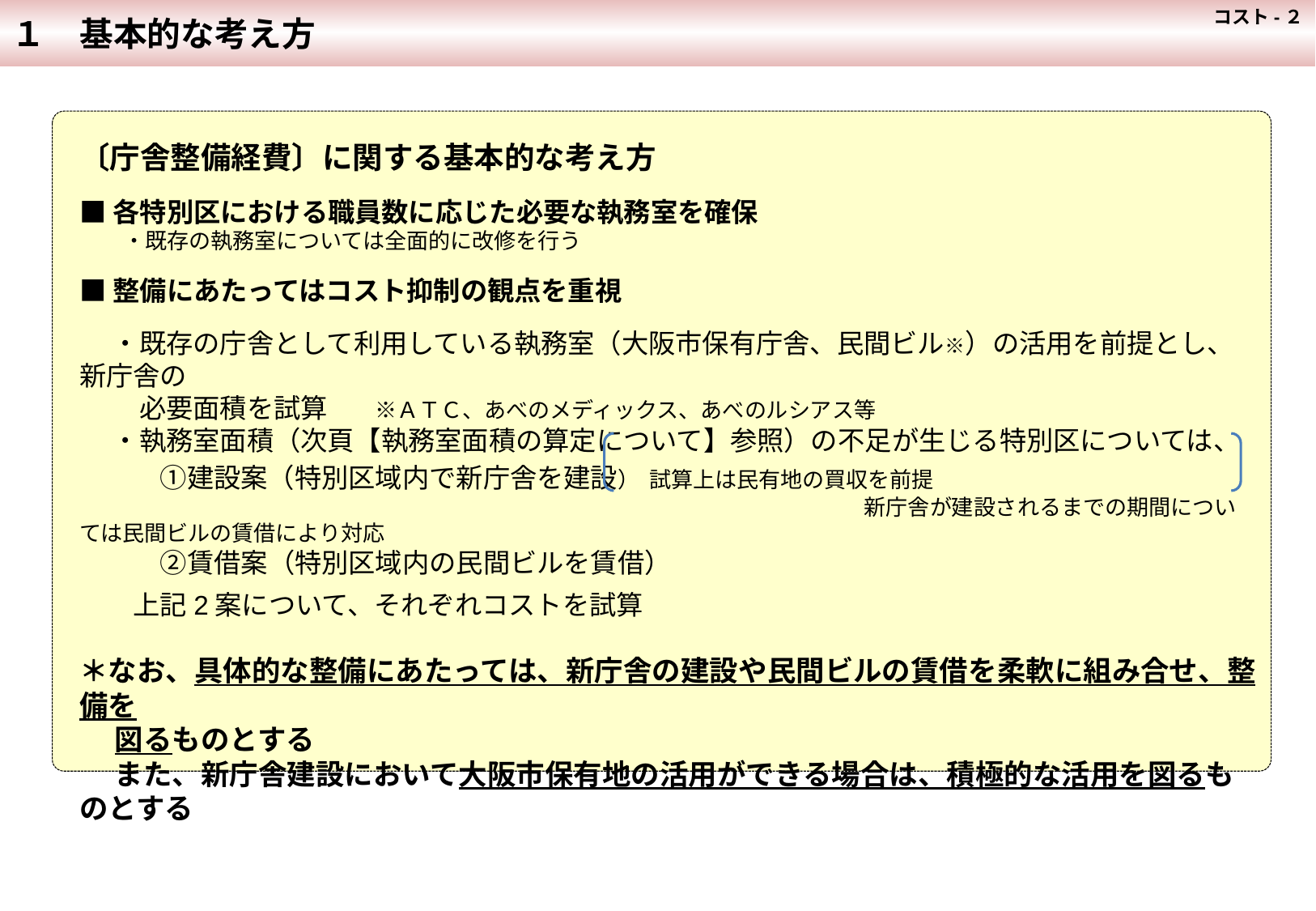

１　基本的な考え方
 コスト-２
〔庁舎整備経費〕に関する基本的な考え方
■各特別区における職員数に応じた必要な執務室を確保
　　・既存の執務室については全面的に改修を行う
■整備にあたってはコスト抑制の観点を重視
　 ・既存の庁舎として利用している執務室（大阪市保有庁舎、民間ビル※）の活用を前提とし、新庁舎の
　　 必要面積を試算　　※ＡＴＣ、あべのメディックス、あべのルシアス等
　 ・執務室面積（次頁【執務室面積の算定について】参照）の不足が生じる特別区については、
　　　①建設案（特別区域内で新庁舎を建設）  試算上は民有地の買収を前提
　　　　　　　　　　　　　　　　　　　　　　　　　　　　　　　  　 　　　 新庁舎が建設されるまでの期間については民間ビルの賃借により対応
　　　②賃借案（特別区域内の民間ビルを賃借）
　　上記2案について、それぞれコストを試算

＊なお、具体的な整備にあたっては、新庁舎の建設や民間ビルの賃借を柔軟に組み合せ、整備を
　 図るものとする
　 また、新庁舎建設において大阪市保有地の活用ができる場合は、積極的な活用を図るものとする